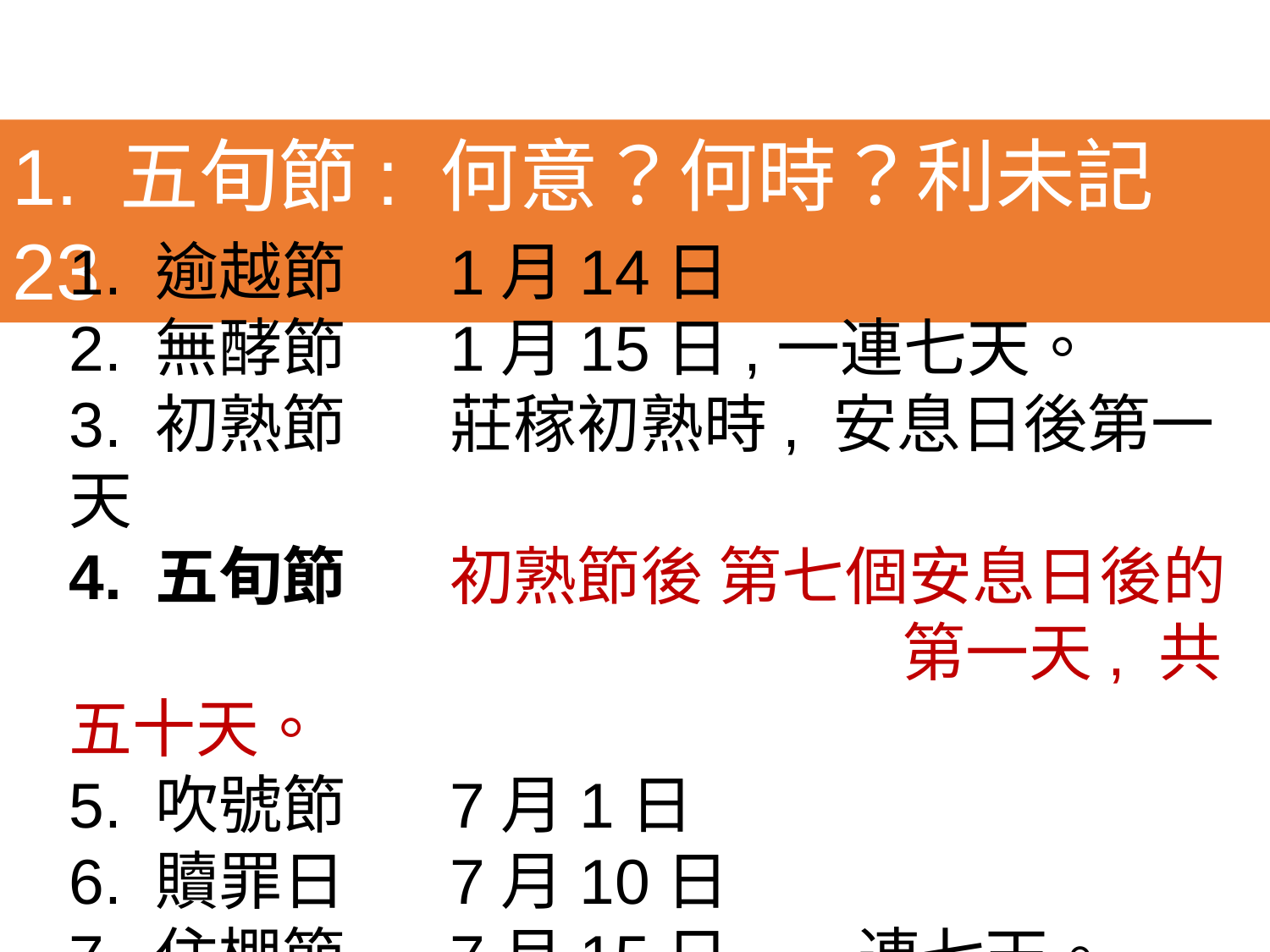

1. 五旬節: 何意？何時？利未記 23
1. 逾越節 	1月14日
2. 無酵節 	1月15日,一連七天。
3. 初熟節 	莊稼初熟時, 安息日後第一天
4. 五旬節 	初熟節後 第七個安息日後的			  			     第一天, 共五十天。
5. 吹號節 	7月1日
6. 贖罪日	7月10日
7. 住棚節	7月15日, 一連七天。